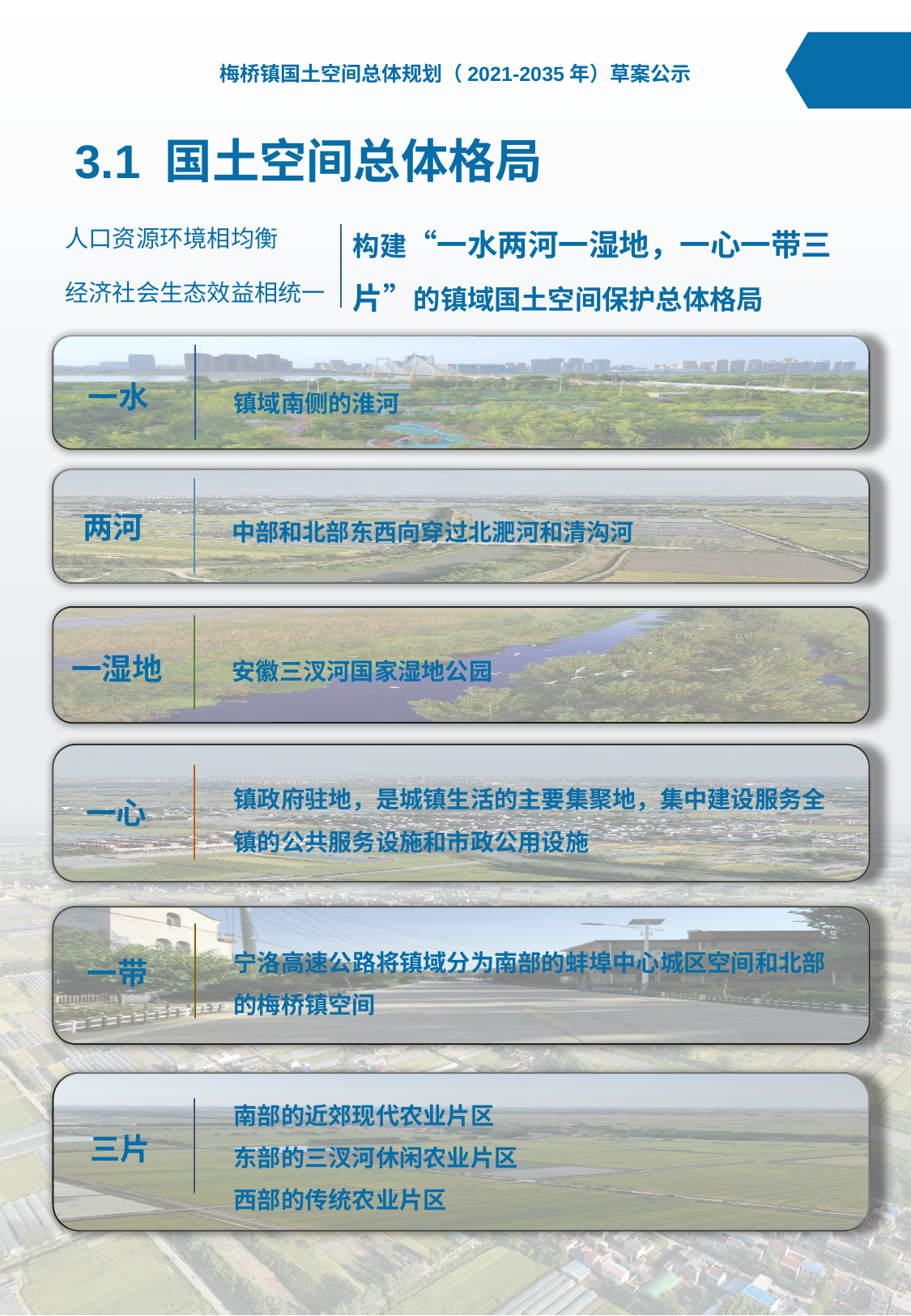

12
梅桥镇国土空间总体规划（2021-2035年）草案公示
# 3.1 国土空间总体格局
构建“一水两河一湿地，一心一带三片”的镇域国土空间保护总体格局
人口资源环境相均衡
经济社会生态效益相统一

镇域南侧的淮河
一水

中部和北部东西向穿过北淝河和清沟河
两河

安徽三汊河国家湿地公园
一湿地

镇政府驻地，是城镇生活的主要集聚地，集中建设服务全镇的公共服务设施和市政公用设施
一心

宁洛高速公路将镇域分为南部的蚌埠中心城区空间和北部的梅桥镇空间
一带

南部的近郊现代农业片区
东部的三汊河休闲农业片区
西部的传统农业片区
三片